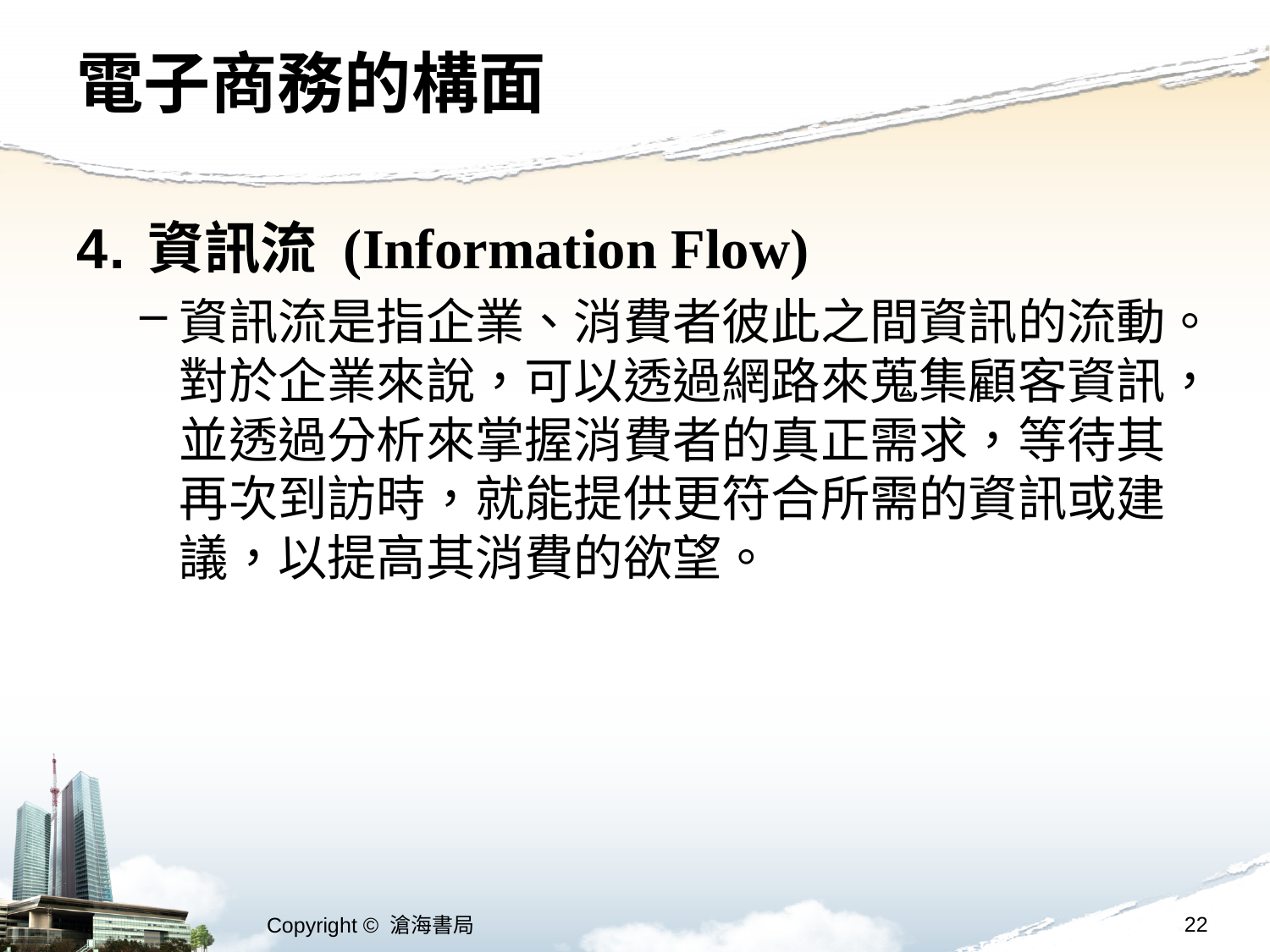

# 電子商務的構面
資訊流 (Information Flow)
資訊流是指企業、消費者彼此之間資訊的流動。對於企業來說，可以透過網路來蒐集顧客資訊，並透過分析來掌握消費者的真正需求，等待其再次到訪時，就能提供更符合所需的資訊或建議，以提高其消費的欲望。

22
Copyright © 滄海書局